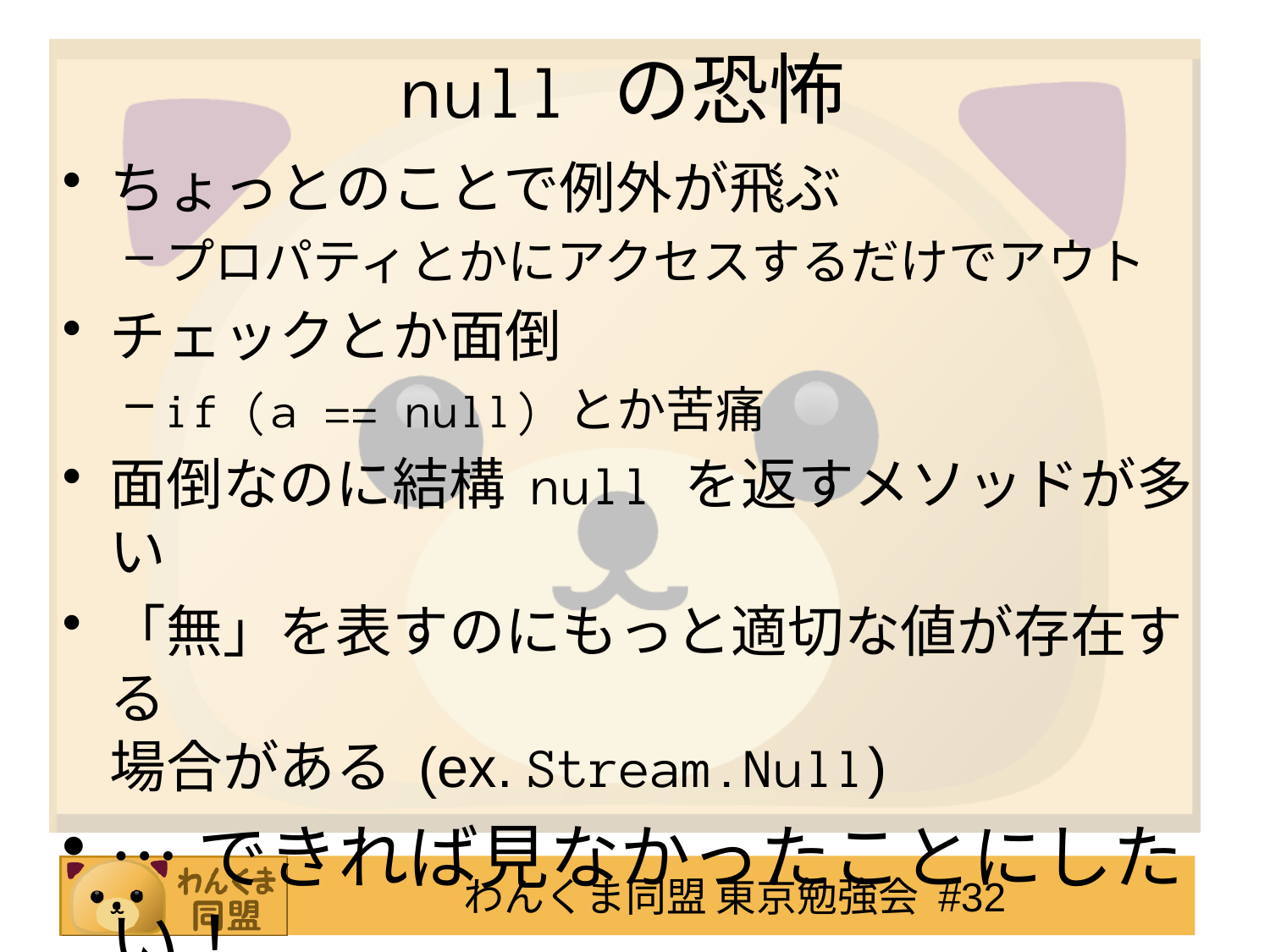

null の恐怖
ちょっとのことで例外が飛ぶ
プロパティとかにアクセスするだけでアウト
チェックとか面倒
if (a == null) とか苦痛
面倒なのに結構 null を返すメソッドが多い
「無」を表すのにもっと適切な値が存在する
場合がある (ex. Stream.Null)
…できれば見なかったことにしたい！